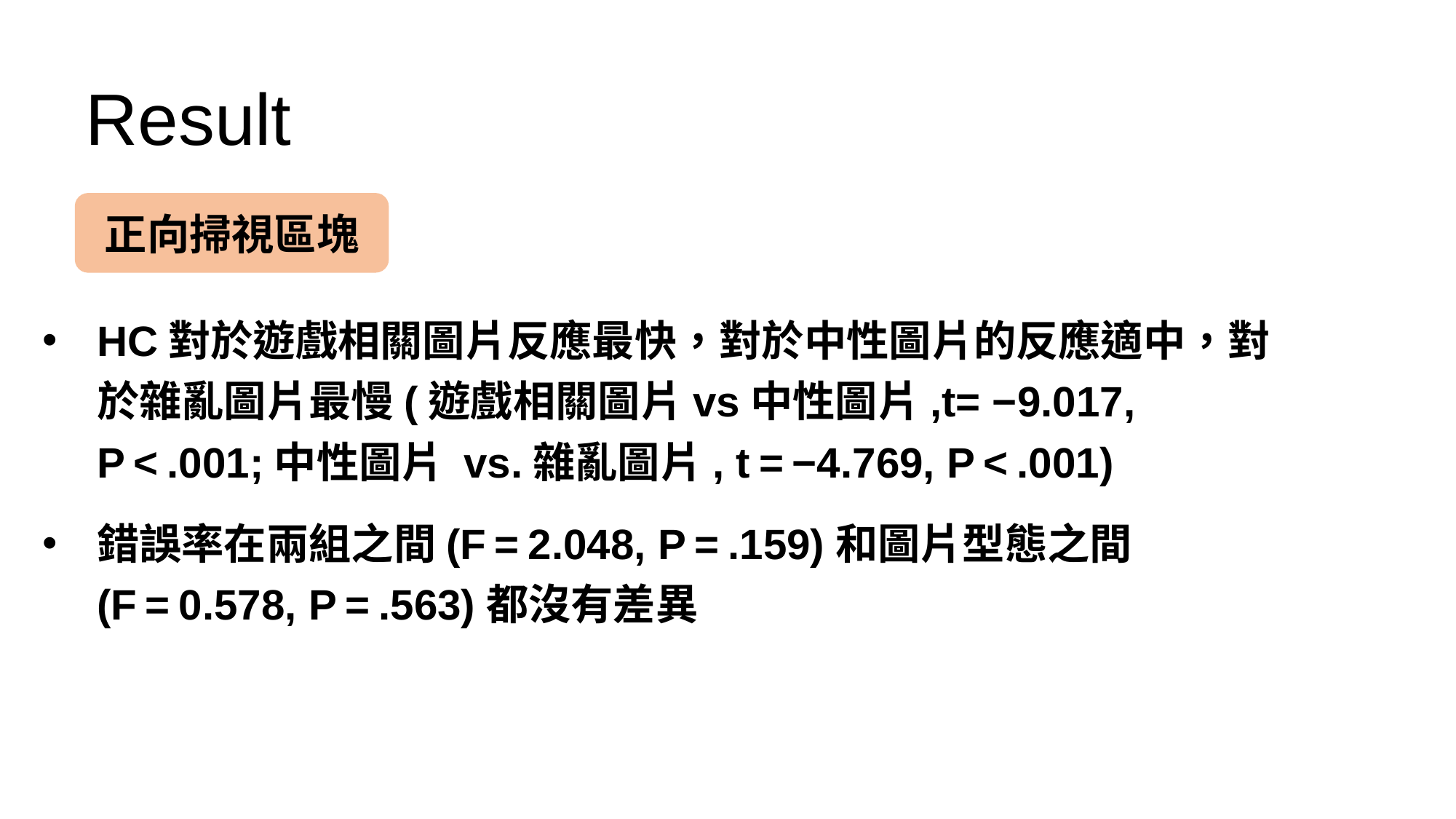

Result
正向掃視區塊
HC對於遊戲相關圖片反應最快，對於中性圖片的反應適中，對於雜亂圖片最慢(遊戲相關圖片vs中性圖片,t= −9.017, P < .001;中性圖片 vs.雜亂圖片, t = −4.769, P < .001)
錯誤率在兩組之間(F = 2.048, P = .159)和圖片型態之間(F = 0.578, P = .563)都沒有差異